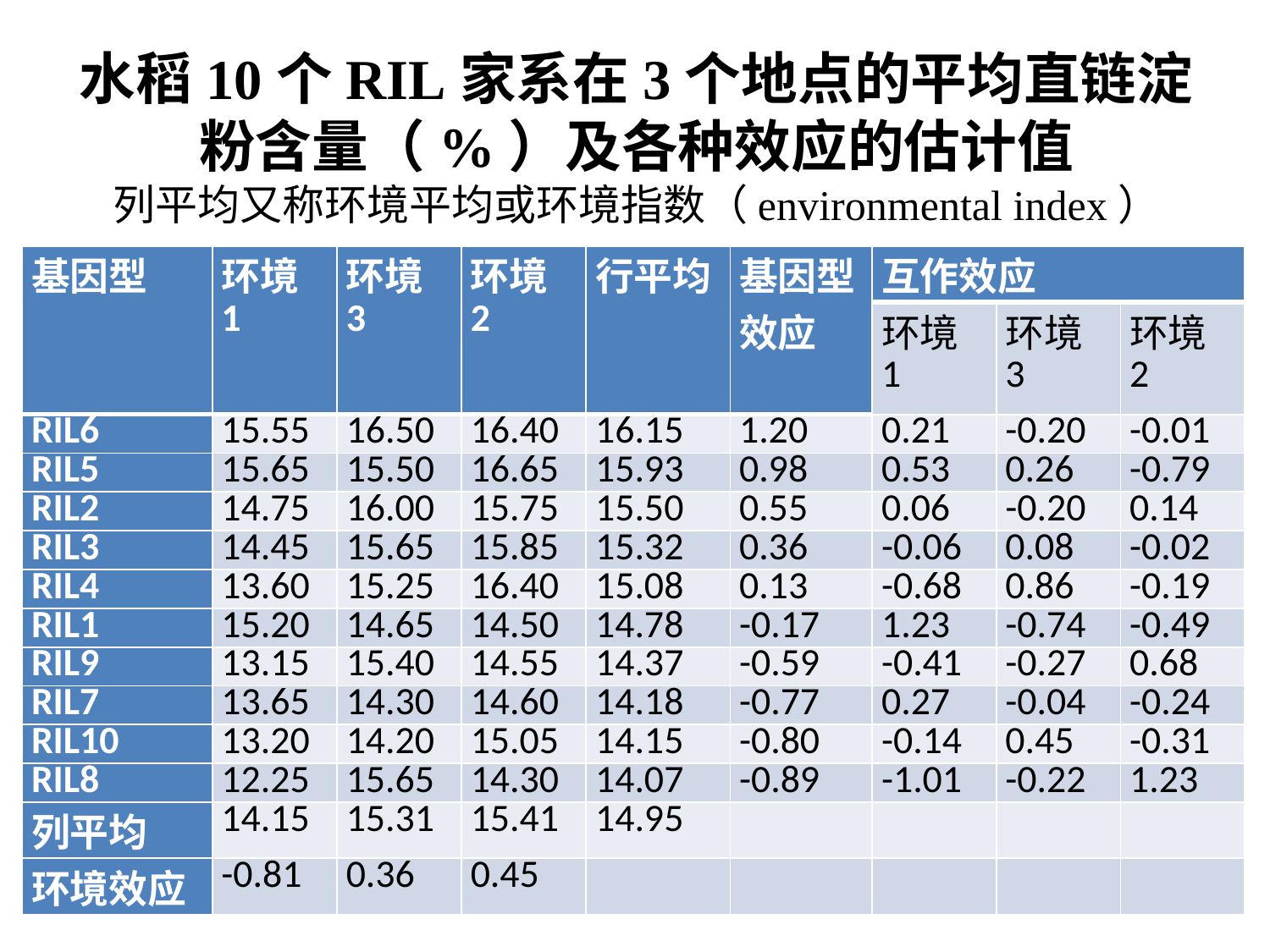

# 水稻10个RIL家系在3个地点的平均直链淀粉含量（%）及各种效应的估计值 列平均又称环境平均或环境指数（environmental index）
| 基因型 | 环境1 | 环境3 | 环境2 | 行平均 | 基因型效应 | 互作效应 |  |  |
| --- | --- | --- | --- | --- | --- | --- | --- | --- |
|  |  |  |  |  |  | 环境1 | 环境3 | 环境2 |
| RIL6 | 15.55 | 16.50 | 16.40 | 16.15 | 1.20 | 0.21 | -0.20 | -0.01 |
| RIL5 | 15.65 | 15.50 | 16.65 | 15.93 | 0.98 | 0.53 | 0.26 | -0.79 |
| RIL2 | 14.75 | 16.00 | 15.75 | 15.50 | 0.55 | 0.06 | -0.20 | 0.14 |
| RIL3 | 14.45 | 15.65 | 15.85 | 15.32 | 0.36 | -0.06 | 0.08 | -0.02 |
| RIL4 | 13.60 | 15.25 | 16.40 | 15.08 | 0.13 | -0.68 | 0.86 | -0.19 |
| RIL1 | 15.20 | 14.65 | 14.50 | 14.78 | -0.17 | 1.23 | -0.74 | -0.49 |
| RIL9 | 13.15 | 15.40 | 14.55 | 14.37 | -0.59 | -0.41 | -0.27 | 0.68 |
| RIL7 | 13.65 | 14.30 | 14.60 | 14.18 | -0.77 | 0.27 | -0.04 | -0.24 |
| RIL10 | 13.20 | 14.20 | 15.05 | 14.15 | -0.80 | -0.14 | 0.45 | -0.31 |
| RIL8 | 12.25 | 15.65 | 14.30 | 14.07 | -0.89 | -1.01 | -0.22 | 1.23 |
| 列平均 | 14.15 | 15.31 | 15.41 | 14.95 |  |  |  |  |
| 环境效应 | -0.81 | 0.36 | 0.45 |  |  |  |  |  |